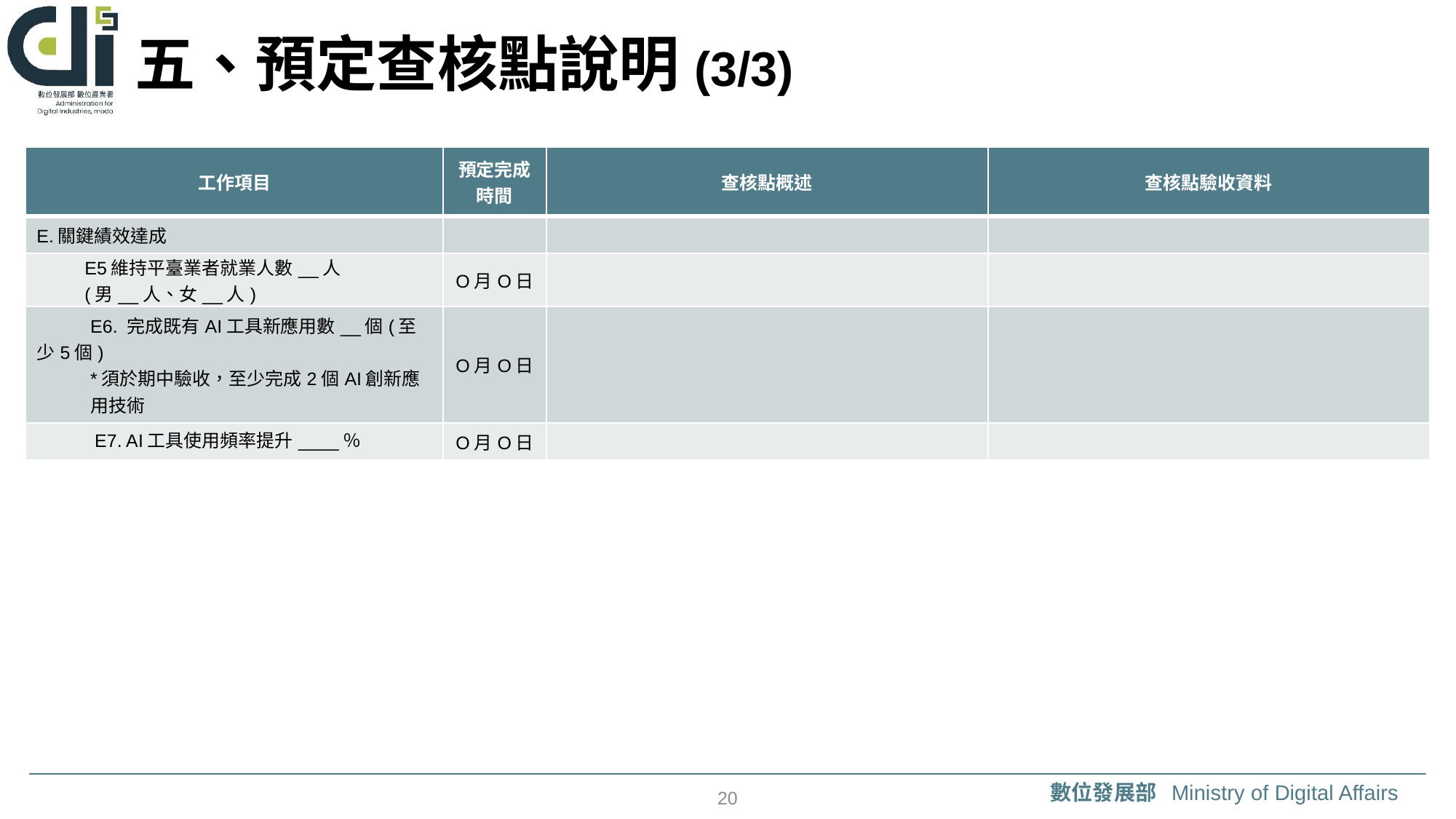

# 五、預定查核點說明(3/3)
| 工作項目 | 預定完成時間 | 查核點概述 | 查核點驗收資料 |
| --- | --- | --- | --- |
| E.關鍵績效達成 |  |  |  |
| E5維持平臺業者就業人數\_\_人 (男\_\_人、女\_\_人) | O月O日 |  |  |
| E6. 完成既有AI工具新應用數\_\_個(至少5個) \*須於期中驗收，至少完成2個AI創新應用技術 | O月O日 |  |  |
| E7. AI工具使用頻率提升\_\_\_\_％ | O月O日 |  |  |
20